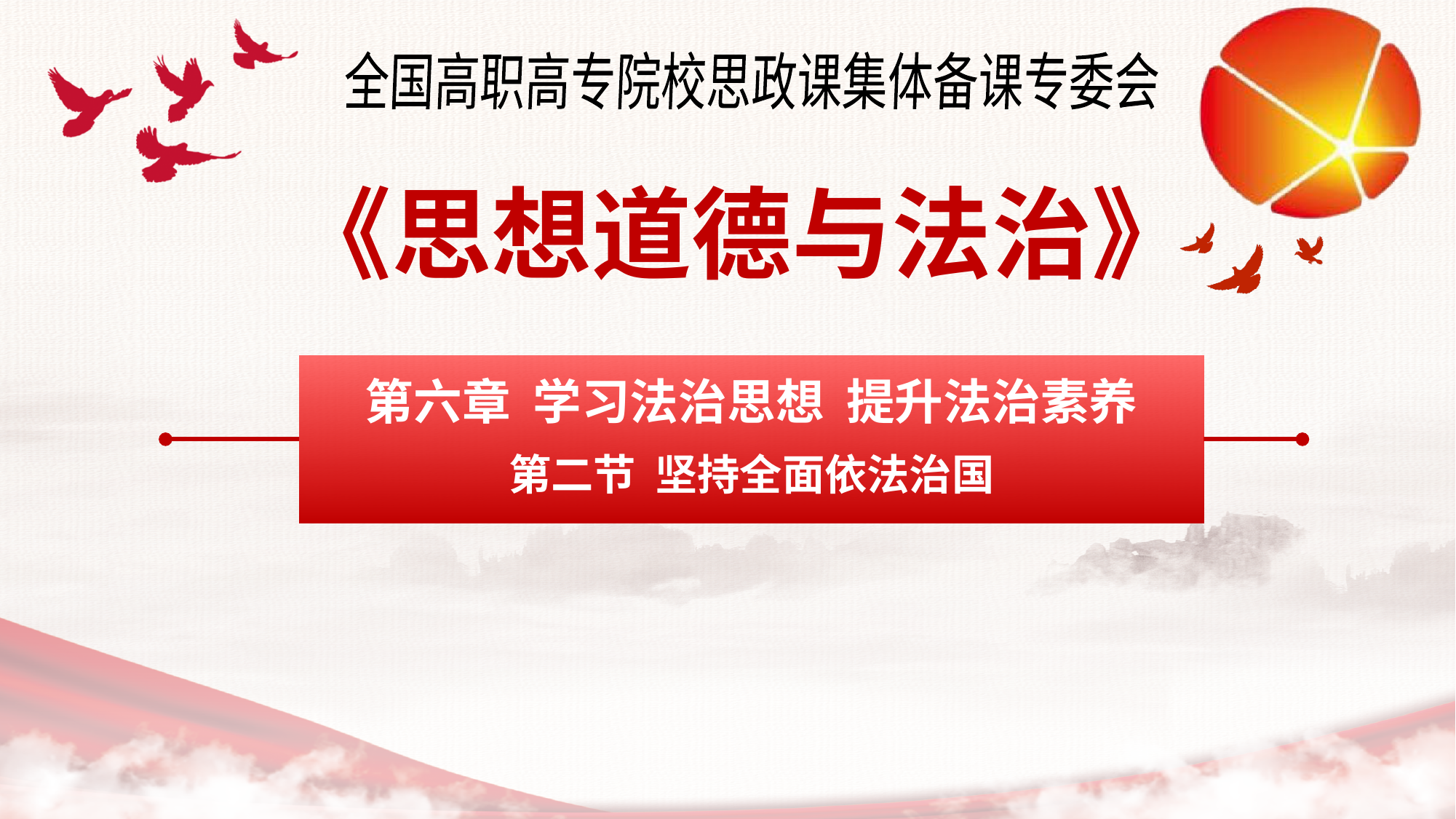

全国高职高专院校思政课集体备课专委会
《思想道德与法治》

第六章  学习法治思想  提升法治素养
第二节  坚持全面依法治国